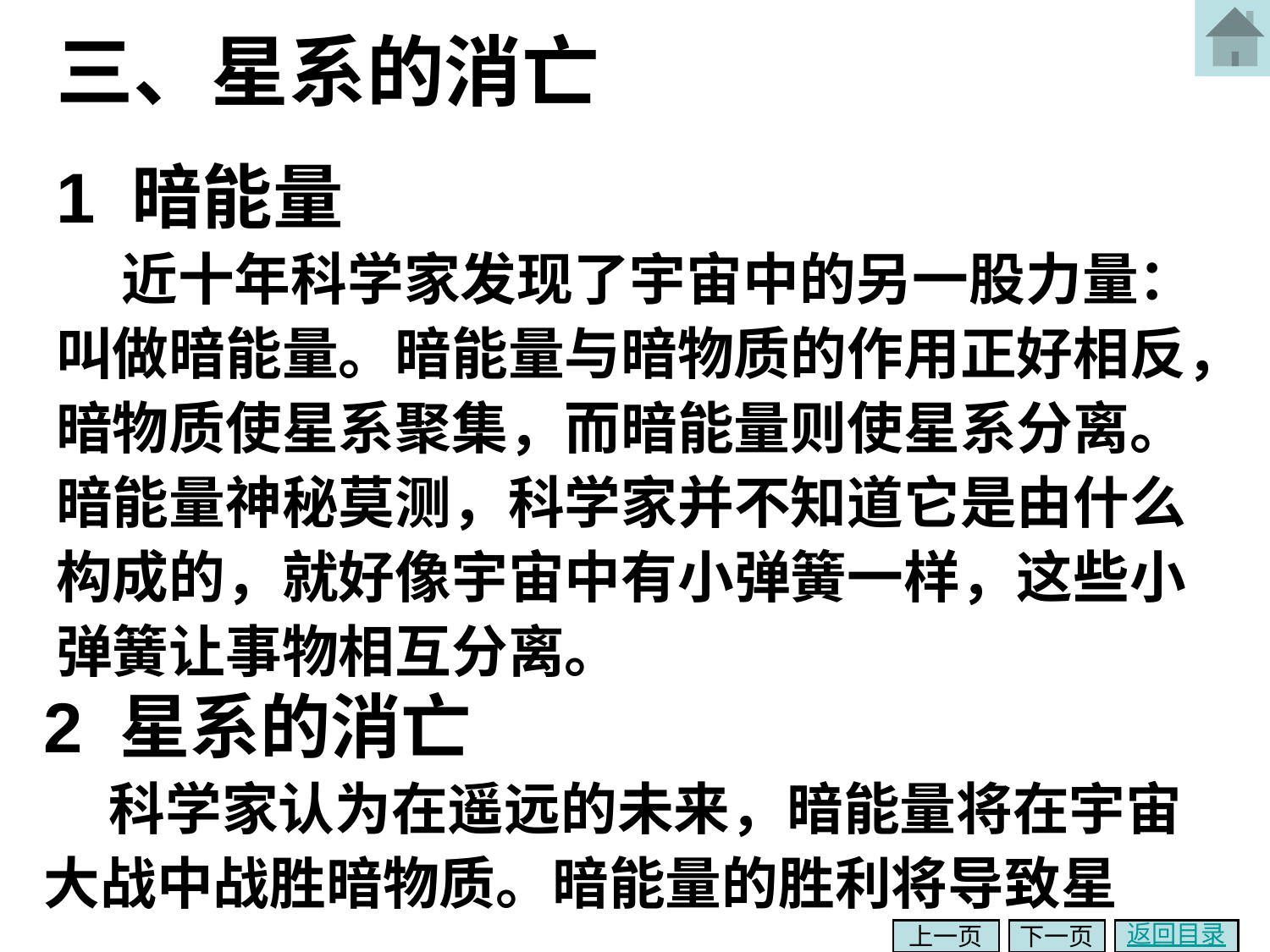

三、星系的消亡

1 暗能量
    近十年科学家发现了宇宙中的另一股力量：叫做暗能量。暗能量与暗物质的作用正好相反，暗物质使星系聚集，而暗能量则使星系分离。暗能量神秘莫测，科学家并不知道它是由什么构成的，就好像宇宙中有小弹簧一样，这些小弹簧让事物相互分离。

2 星系的消亡
    科学家认为在遥远的未来，暗能量将在宇宙大战中战胜暗物质。暗能量的胜利将导致星
上一页
下一页
返回目录